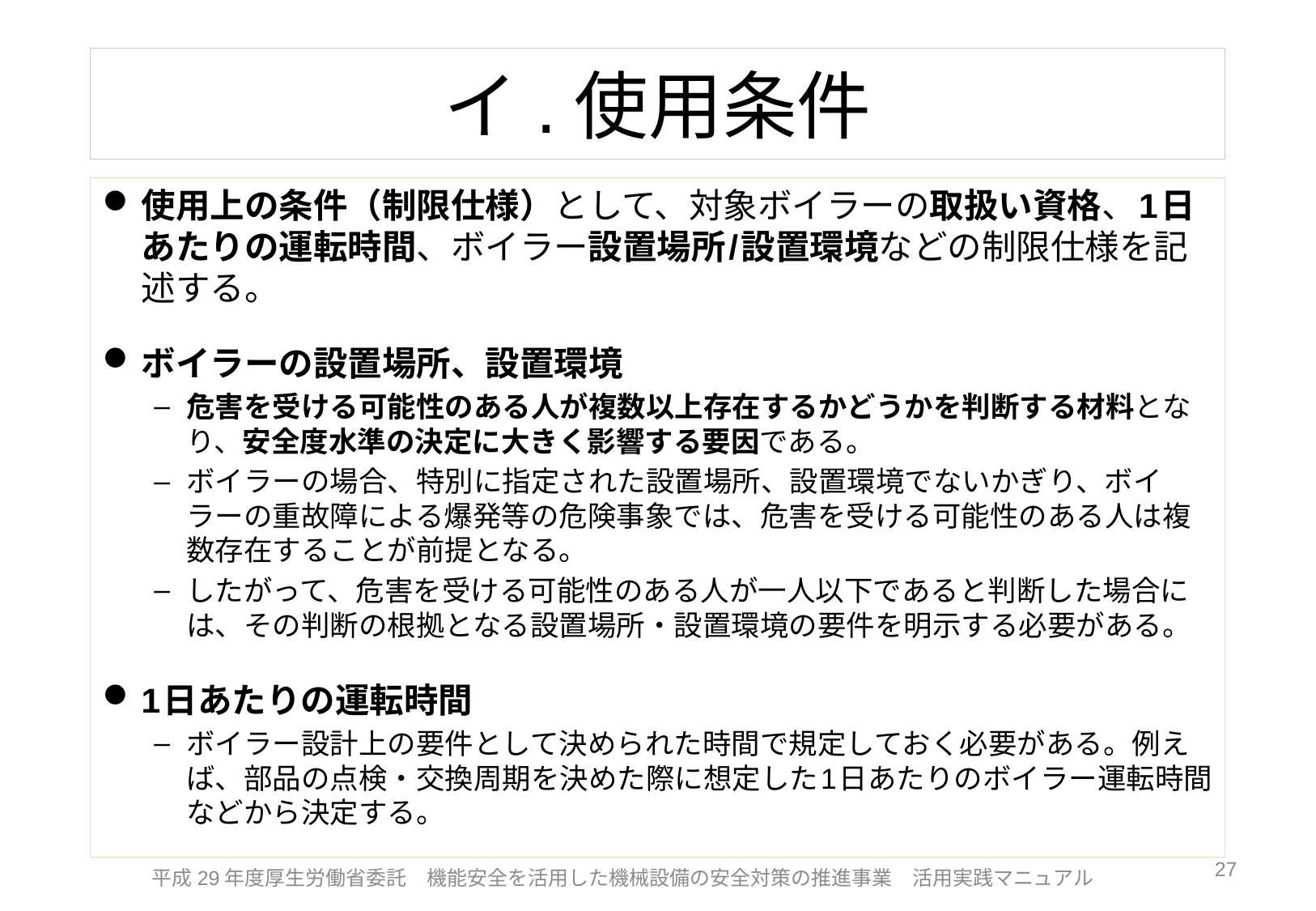

# イ.使用条件
使用上の条件（制限仕様）として、対象ボイラーの取扱い資格、1日あたりの運転時間、ボイラー設置場所/設置環境などの制限仕様を記述する。

ボイラーの設置場所、設置環境
危害を受ける可能性のある人が複数以上存在するかどうかを判断する材料となり、安全度水準の決定に大きく影響する要因である。
ボイラーの場合、特別に指定された設置場所、設置環境でないかぎり、ボイラーの重故障による爆発等の危険事象では、危害を受ける可能性のある人は複数存在することが前提となる。
したがって、危害を受ける可能性のある人が一人以下であると判断した場合には、その判断の根拠となる設置場所・設置環境の要件を明示する必要がある。

1日あたりの運転時間
ボイラー設計上の要件として決められた時間で規定しておく必要がある。例えば、部品の点検・交換周期を決めた際に想定した1日あたりのボイラー運転時間などから決定する。
27
平成29年度厚生労働省委託　機能安全を活用した機械設備の安全対策の推進事業　活用実践マニュアル